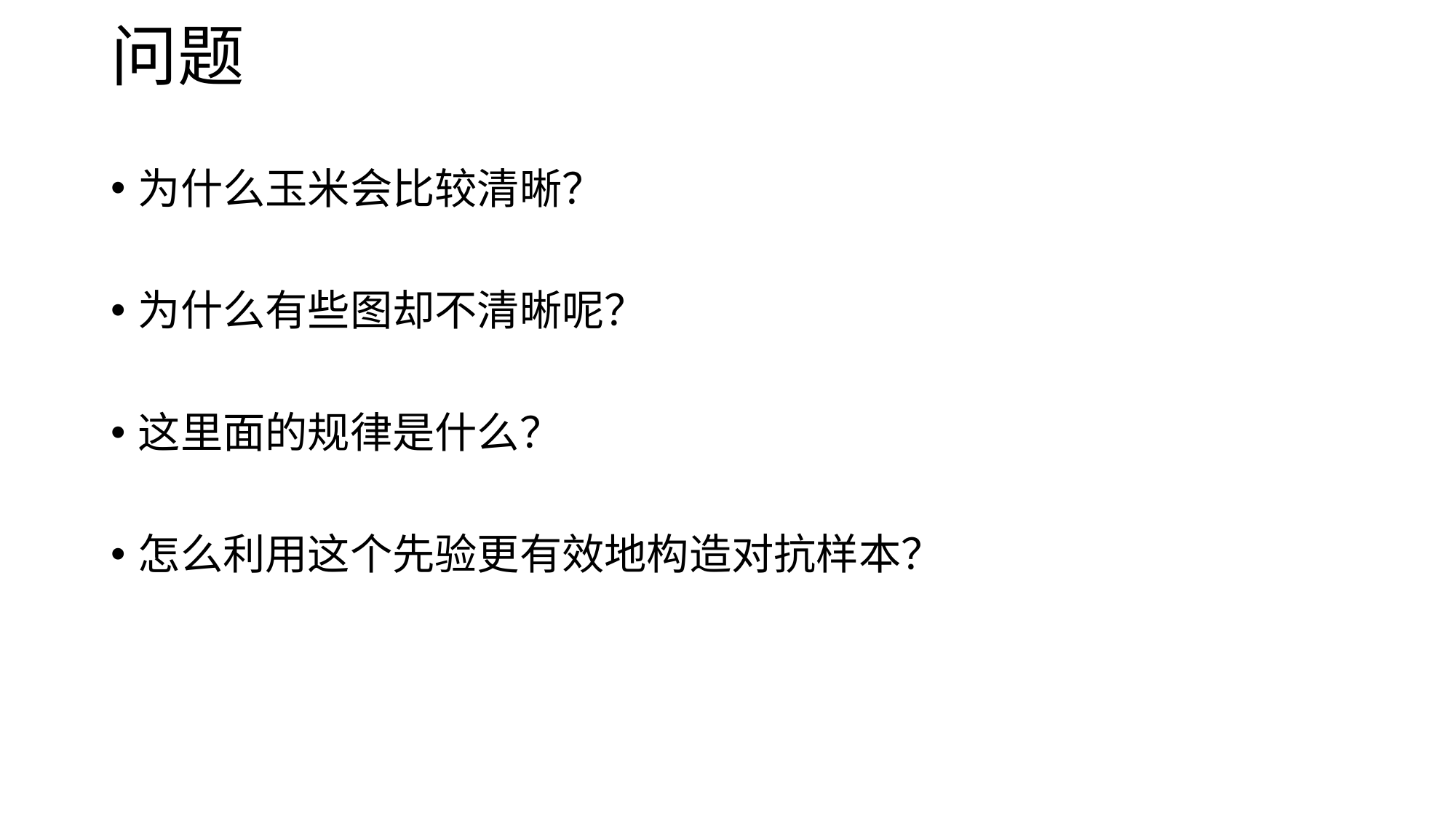

# 问题
为什么玉米会比较清晰？

为什么有些图却不清晰呢？

这里面的规律是什么？

怎么利用这个先验更有效地构造对抗样本？